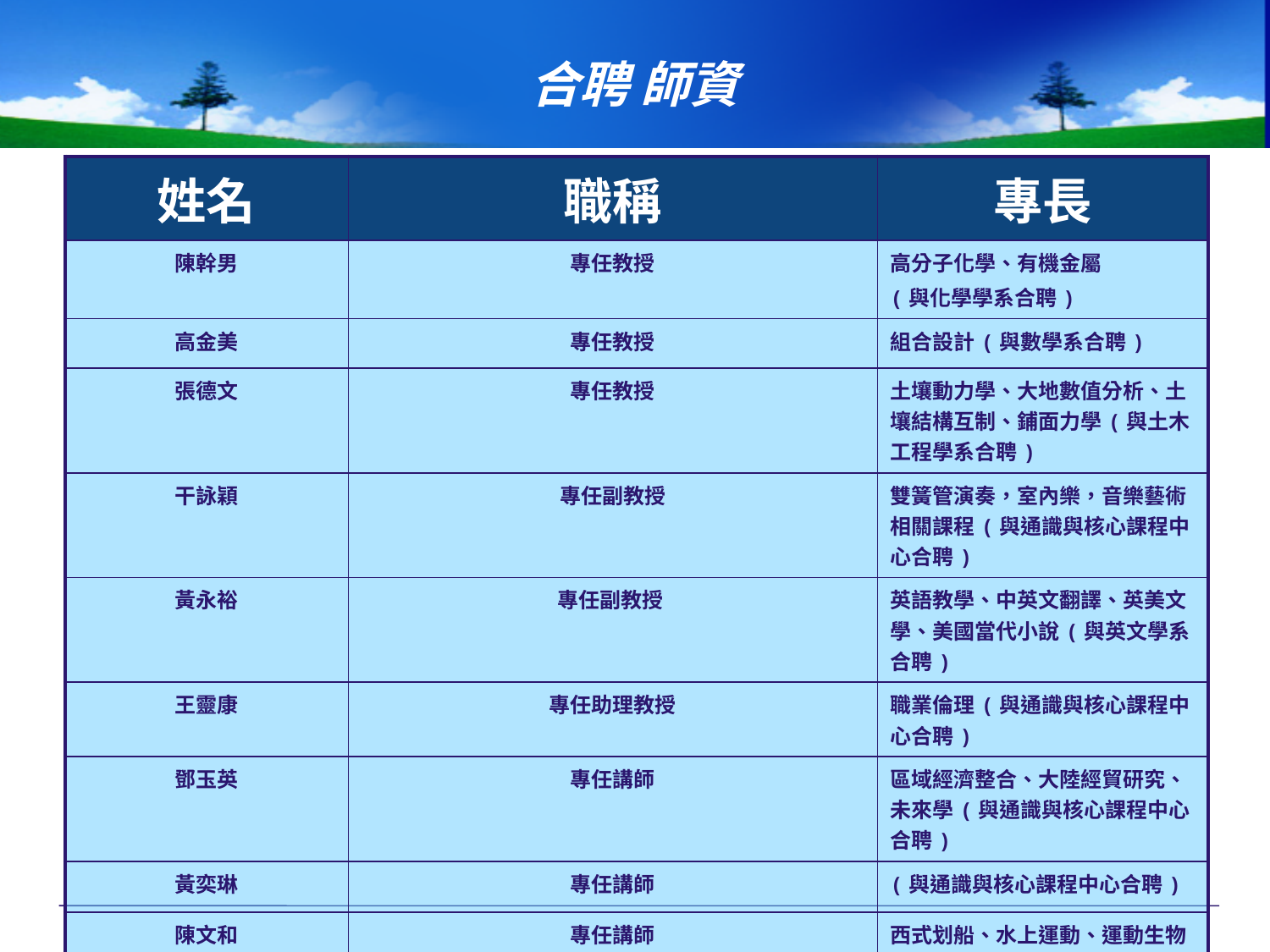

# 合聘 師資
| 姓名 | 職稱 | 專長 |
| --- | --- | --- |
| 陳幹男 | 專任教授 | 高分子化學、有機金屬 (與化學學系合聘) |
| 高金美 | 專任教授 | 組合設計(與數學系合聘) |
| 張德文 | 專任教授 | 土壤動力學、大地數值分析、土壤結構互制、鋪面力學(與土木工程學系合聘) |
| 干詠穎 | 專任副教授 | 雙簧管演奏，室內樂，音樂藝術相關課程(與通識與核心課程中心合聘) |
| 黃永裕 | 專任副教授 | 英語教學、中英文翻譯、英美文學、美國當代小說(與英文學系合聘) |
| 王靈康 | 專任助理教授 | 職業倫理(與通識與核心課程中心合聘) |
| 鄧玉英 | 專任講師 | 區域經濟整合、大陸經貿研究、未來學(與通識與核心課程中心合聘) |
| 黃奕琳 | 專任講師 | (與通識與核心課程中心合聘) |
| 陳文和 | 專任講師 | 西式划船、水上運動、運動生物力學(與體育室合聘) |
| 施淑芬 | 護理教師 | 商用英文、英文作文 |